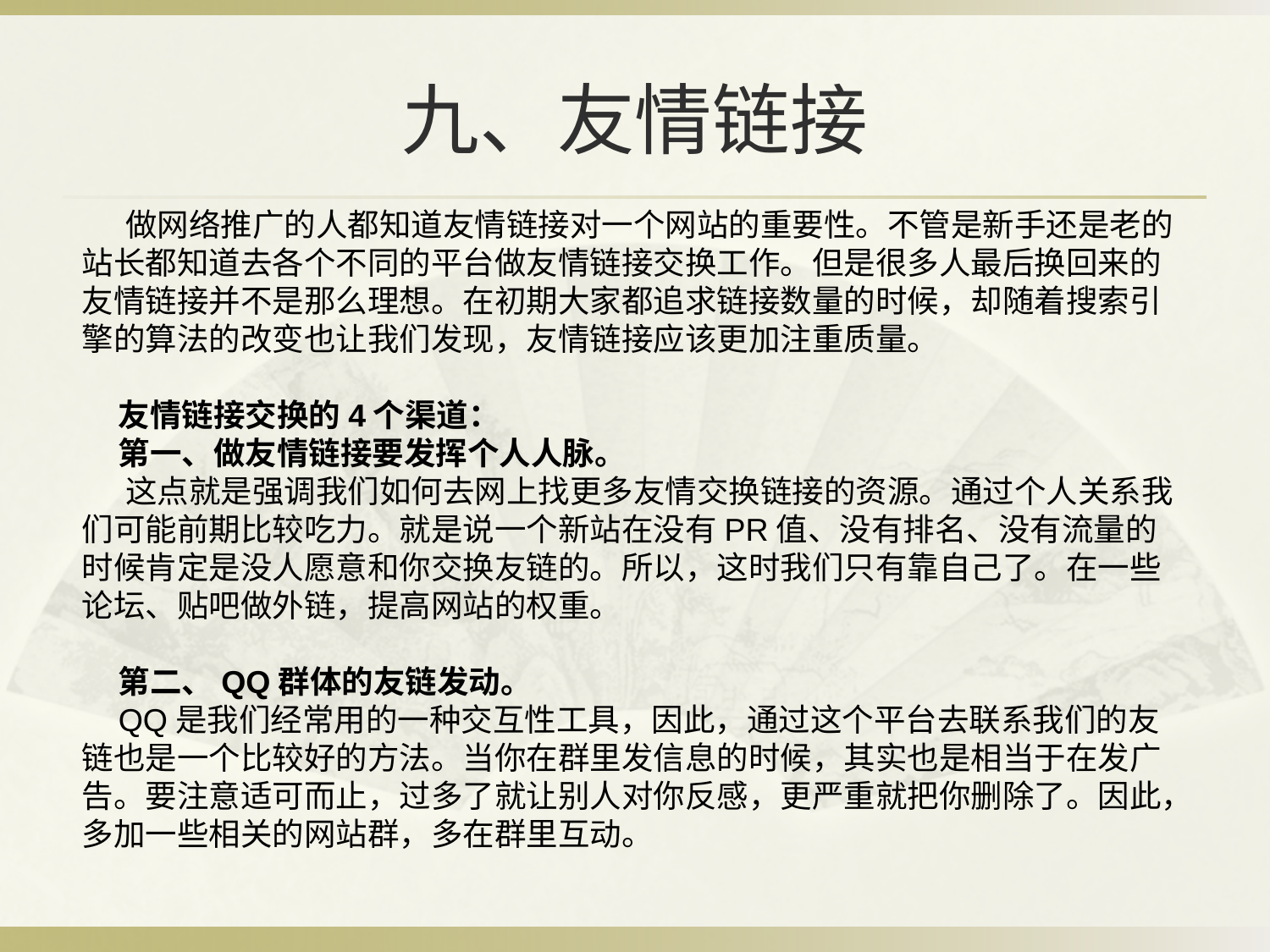

# 九、友情链接
     做网络推广的人都知道友情链接对一个网站的重要性。不管是新手还是老的站长都知道去各个不同的平台做友情链接交换工作。但是很多人最后换回来的友情链接并不是那么理想。在初期大家都追求链接数量的时候，却随着搜索引擎的算法的改变也让我们发现，友情链接应该更加注重质量。

    友情链接交换的4个渠道：
    第一、做友情链接要发挥个人人脉。
     这点就是强调我们如何去网上找更多友情交换链接的资源。通过个人关系我们可能前期比较吃力。就是说一个新站在没有PR值、没有排名、没有流量的时候肯定是没人愿意和你交换友链的。所以，这时我们只有靠自己了。在一些论坛、贴吧做外链，提高网站的权重。

    第二、QQ群体的友链发动。
    QQ是我们经常用的一种交互性工具，因此，通过这个平台去联系我们的友链也是一个比较好的方法。当你在群里发信息的时候，其实也是相当于在发广告。要注意适可而止，过多了就让别人对你反感，更严重就把你删除了。因此，多加一些相关的网站群，多在群里互动。